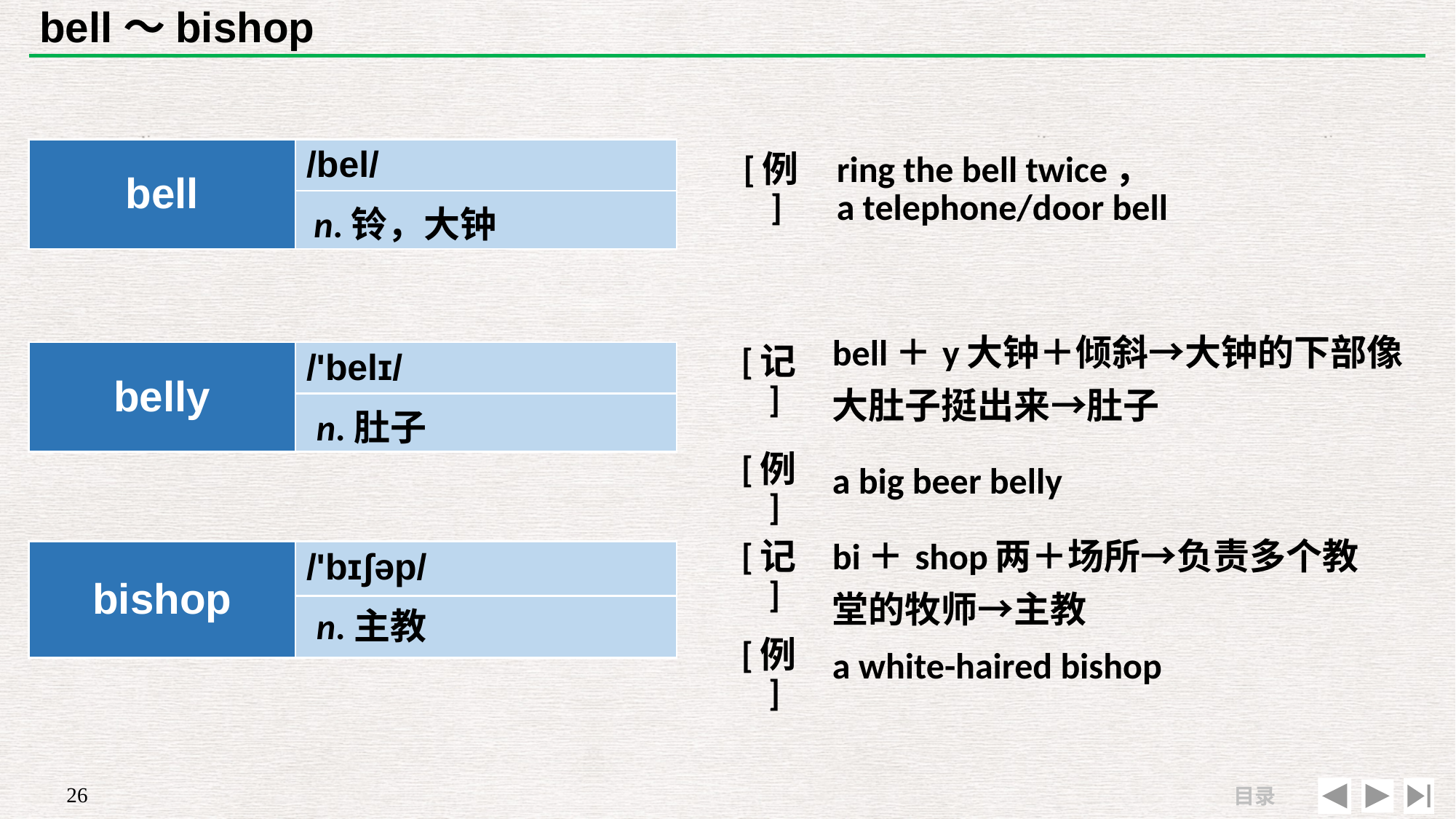

# bell～bishop

|  |  |
| --- | --- |
| [例] | ring the bell twice， a telephone/door bell |
| bell | /bel/ |
| --- | --- |
|  |  |
n.铃，大钟
| [记] | bell＋y大钟＋倾斜→大钟的下部像大肚子挺出来→肚子 |
| --- | --- |
| [例] | a big beer belly |
| belly | /'belɪ/ |
| --- | --- |
|  |  |
n.肚子
| [记] | bi＋shop两＋场所→负责多个教堂的牧师→主教 |
| --- | --- |
| [例] | a white-haired bishop |
| bishop | /'bɪʃəp/ |
| --- | --- |
|  |  |
n.主教